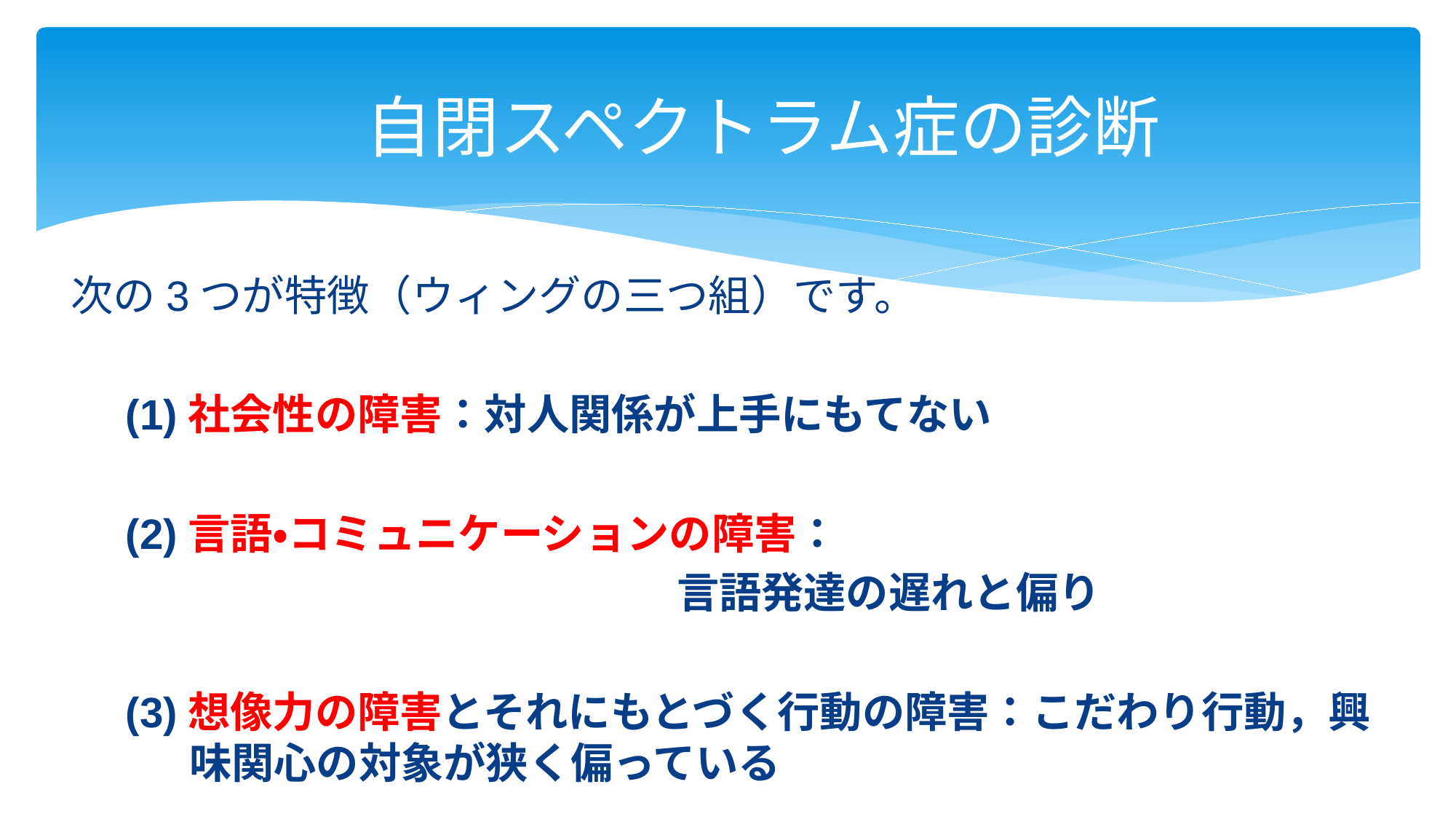

# 自閉スペクトラム症の診断
次の3つが特徴（ウィングの三つ組）です。

(1)社会性の障害：対人関係が上手にもてない

(2)言語・コミュニケーションの障害：
　　　　　　　　　　　　　言語発達の遅れと偏り

(3)想像力の障害とそれにもとづく行動の障害：こだわり行動，興味関心の対象が狭く偏っている